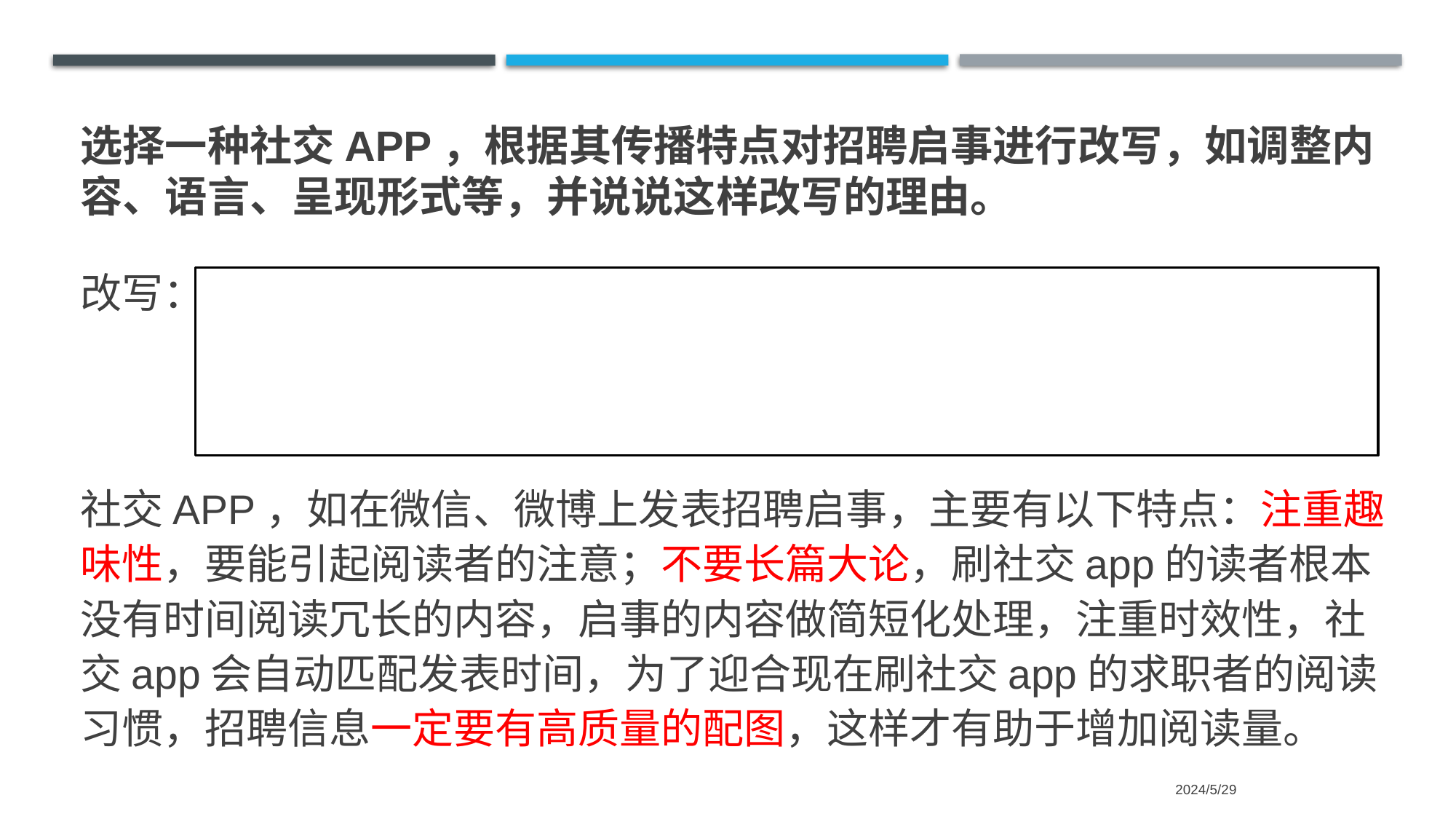

# 选择一种社交APP，根据其传播特点对招聘启事进行改写，如调整内容、语言、呈现形式等，并说说这样改写的理由。
改写：

社交APP，如在微信、微博上发表招聘启事，主要有以下特点：注重趣味性，要能引起阅读者的注意；不要长篇大论，刷社交app的读者根本没有时间阅读冗长的内容，启事的内容做简短化处理，注重时效性，社交app会自动匹配发表时间，为了迎合现在刷社交app的求职者的阅读习惯，招聘信息一定要有高质量的配图，这样才有助于增加阅读量。

2024/5/29